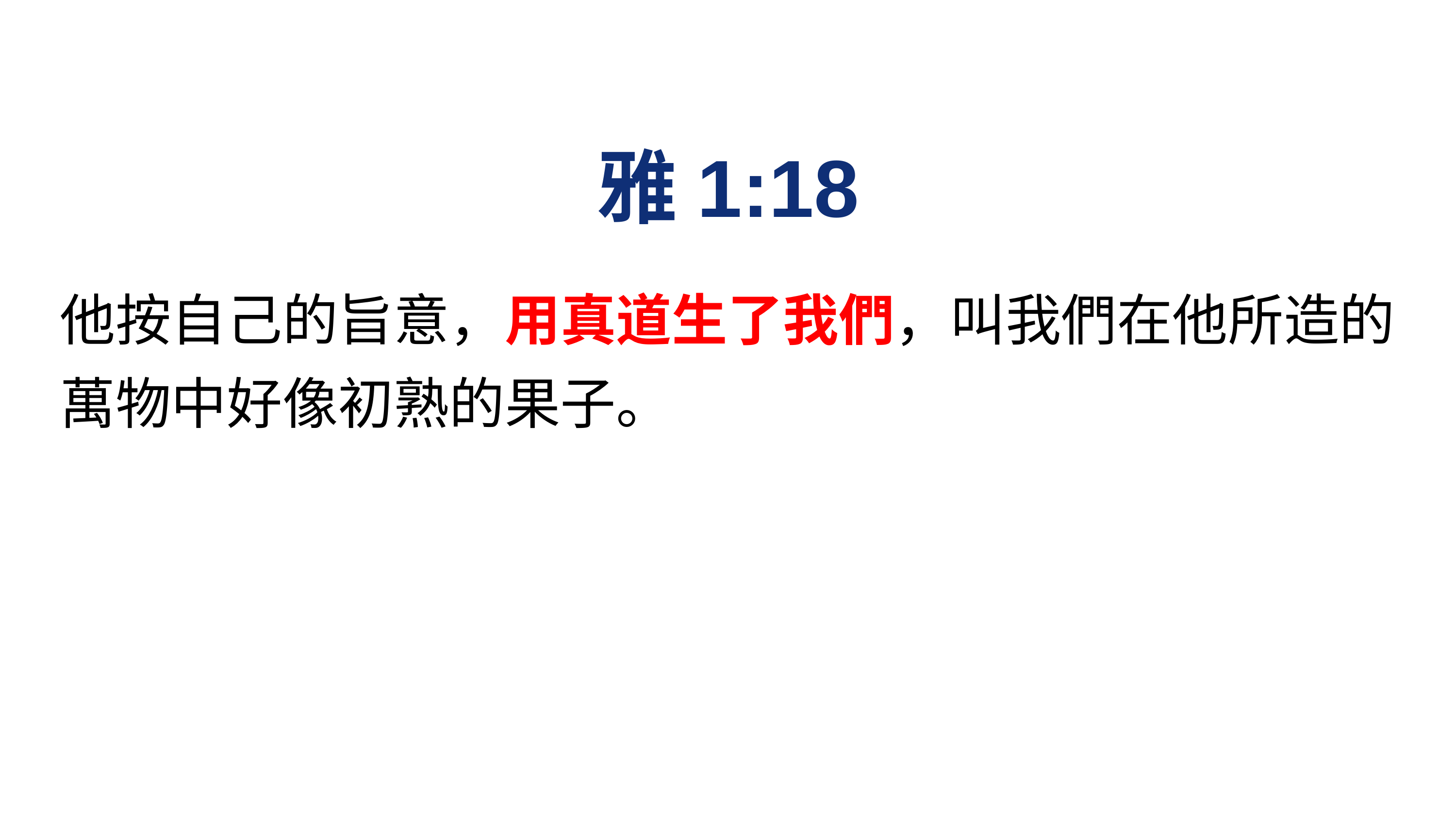

雅1:18
他按自己的旨意，用真道生了我們，叫我們在他所造的萬物中好像初熟的果子。